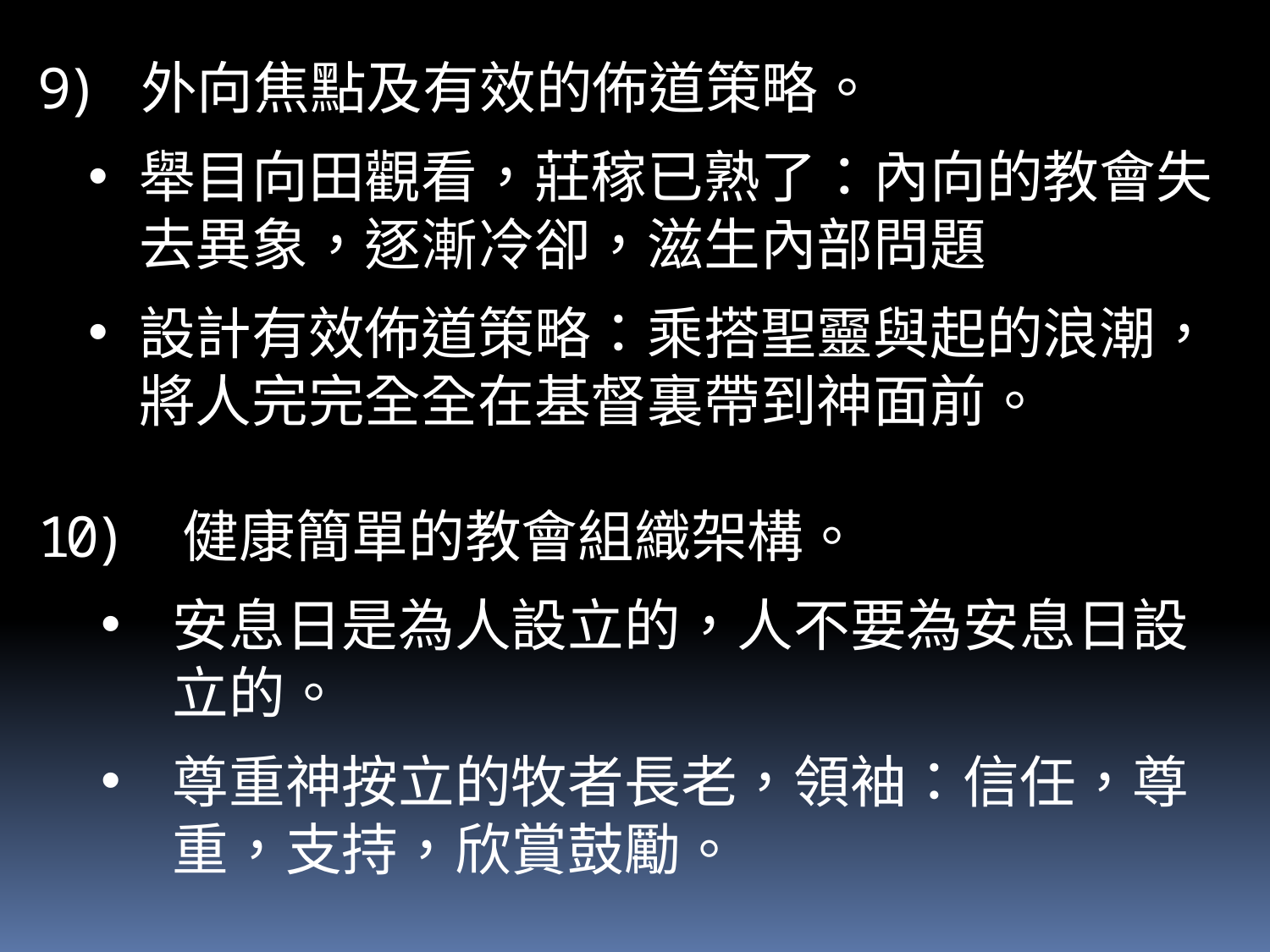

外向焦點及有效的佈道策略。
舉目向田觀看，莊稼已熟了：內向的教會失去異象，逐漸冷卻，滋生內部問題
設計有效佈道策略：乘搭聖靈與起的浪潮，將人完完全全在基督裏帶到神面前。

 健康簡單的教會組織架構。
安息日是為人設立的，人不要為安息日設立的。
尊重神按立的牧者長老，領袖：信任，尊重，支持，欣賞鼓勵。